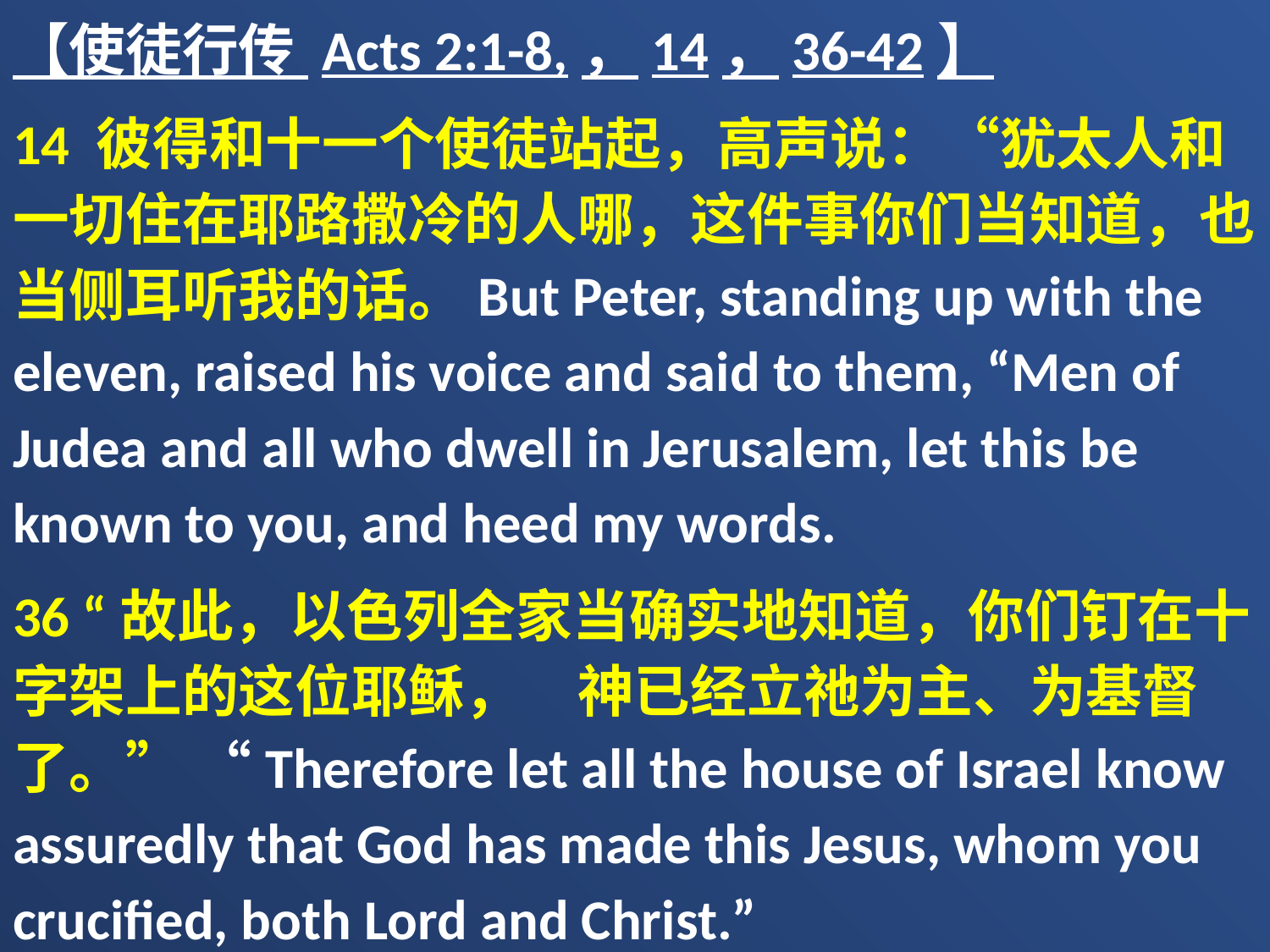

【使徒行传 Acts 2:1-8,，14，36-42】
14 彼得和十一个使徒站起，高声说：“犹太人和一切住在耶路撒冷的人哪，这件事你们当知道，也当侧耳听我的话。But Peter, standing up with the eleven, raised his voice and said to them, “Men of Judea and all who dwell in Jerusalem, let this be known to you, and heed my words.
36 “故此，以色列全家当确实地知道，你们钉在十字架上的这位耶稣，　神已经立祂为主、为基督了。” “Therefore let all the house of Israel know assuredly that God has made this Jesus, whom you crucified, both Lord and Christ.”